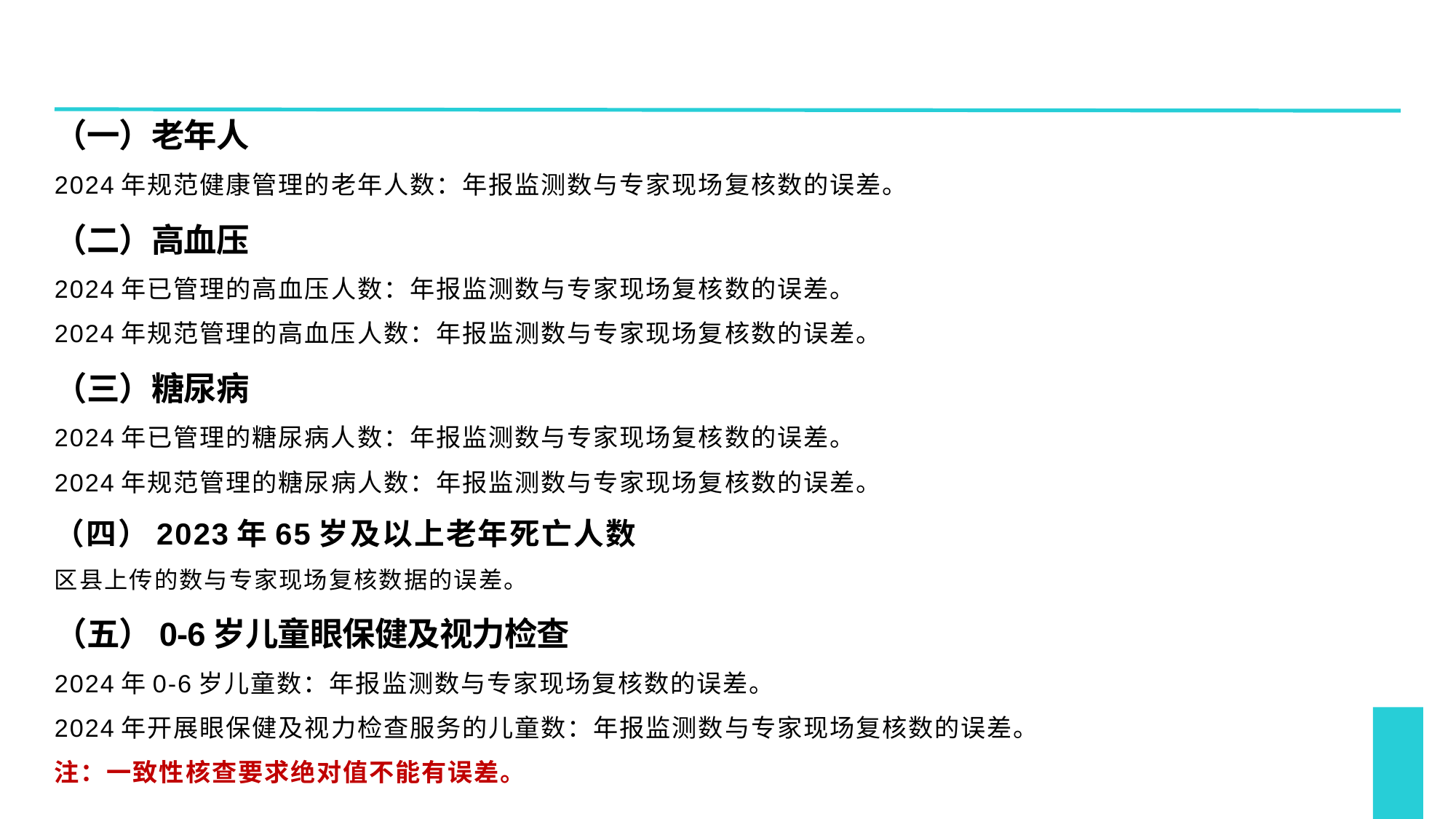

（一）老年人
2024年规范健康管理的老年人数：年报监测数与专家现场复核数的误差。
（二）高血压
2024年已管理的高血压人数：年报监测数与专家现场复核数的误差。
2024年规范管理的高血压人数：年报监测数与专家现场复核数的误差。
（三）糖尿病
2024年已管理的糖尿病人数：年报监测数与专家现场复核数的误差。
2024年规范管理的糖尿病人数：年报监测数与专家现场复核数的误差。
（四）2023年65岁及以上老年死亡人数
区县上传的数与专家现场复核数据的误差。
（五）0-6岁儿童眼保健及视力检查
2024年0-6岁儿童数：年报监测数与专家现场复核数的误差。
2024年开展眼保健及视力检查服务的儿童数：年报监测数与专家现场复核数的误差。
注：一致性核查要求绝对值不能有误差。